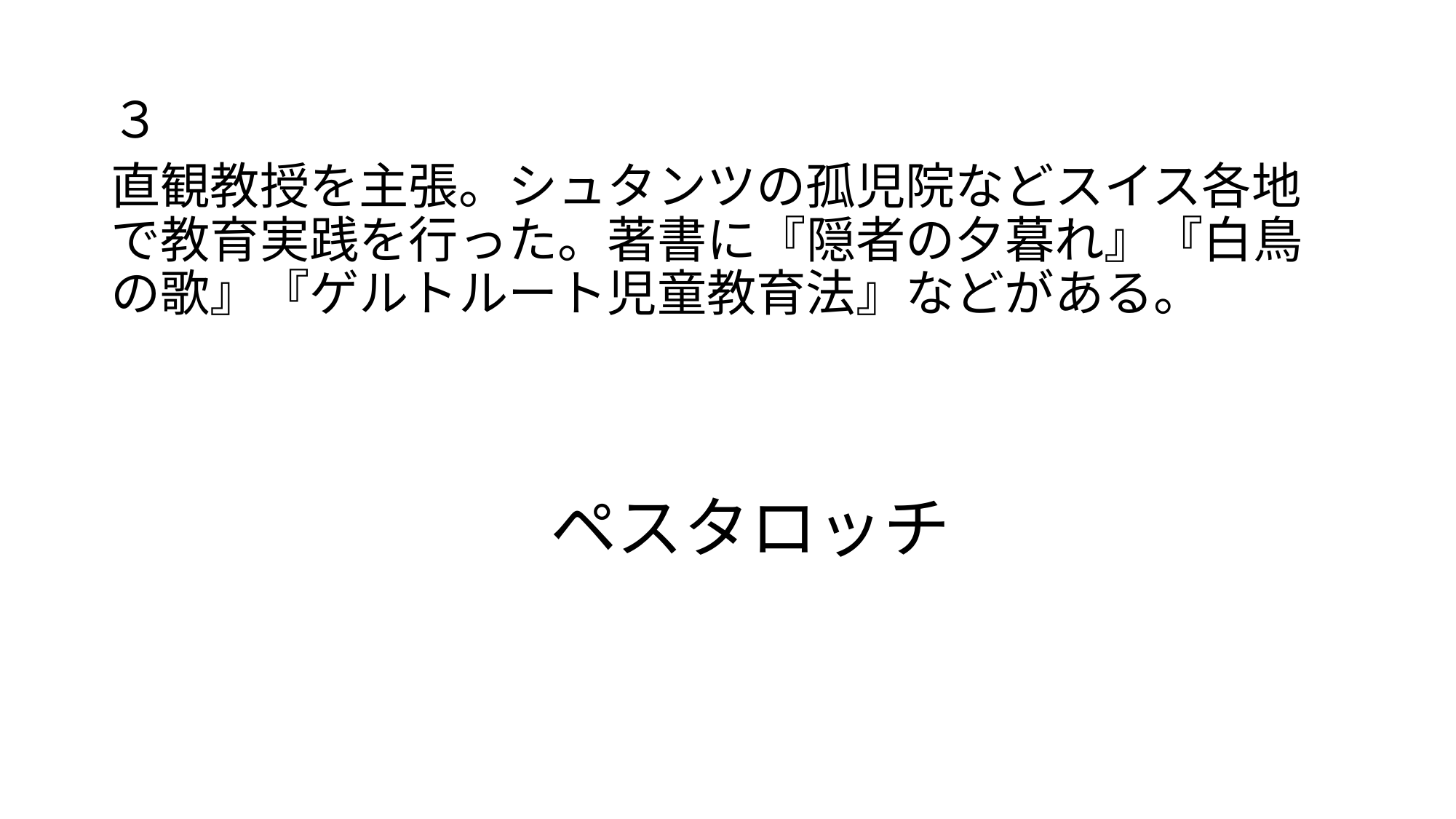

３
直観教授を主張。シュタンツの孤児院などスイス各地で教育実践を行った。著書に『隠者の夕暮れ』『白鳥の歌』『ゲルトルート児童教育法』などがある。
# ペスタロッチ